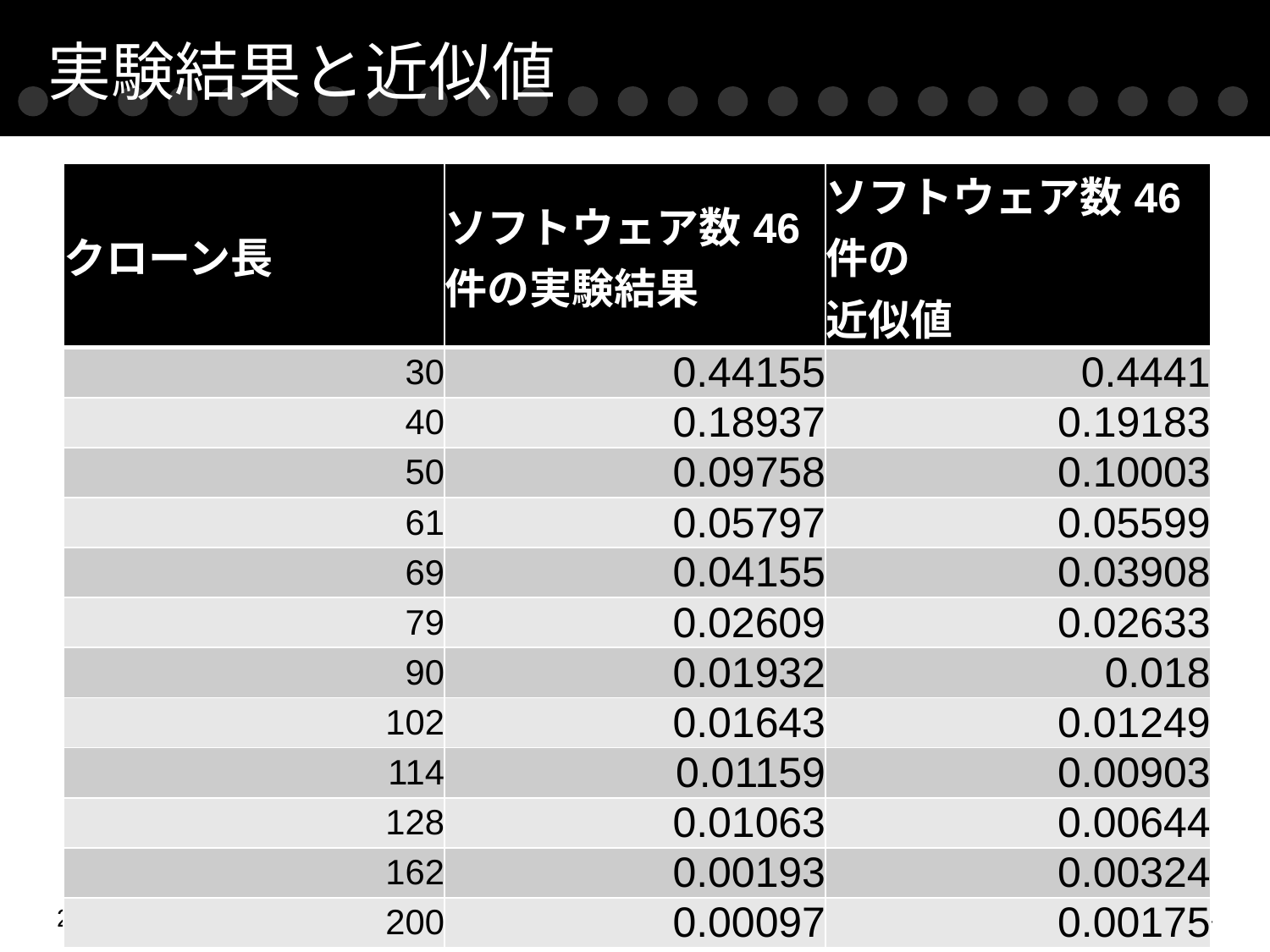

# 実験結果と近似値
| クローン長 | ソフトウェア数46件の実験結果 | ソフトウェア数46件の 近似値 |
| --- | --- | --- |
| 30 | 0.44155 | 0.4441 |
| 40 | 0.18937 | 0.19183 |
| 50 | 0.09758 | 0.10003 |
| 61 | 0.05797 | 0.05599 |
| 69 | 0.04155 | 0.03908 |
| 79 | 0.02609 | 0.02633 |
| 90 | 0.01932 | 0.018 |
| 102 | 0.01643 | 0.01249 |
| 114 | 0.01159 | 0.00903 |
| 128 | 0.01063 | 0.00644 |
| 162 | 0.00193 | 0.00324 |
| 200 | 0.00097 | 0.00175 |
コードクローンの長さに基づく
プログラム盗用確率の実験的算出
2008年12月18日
24